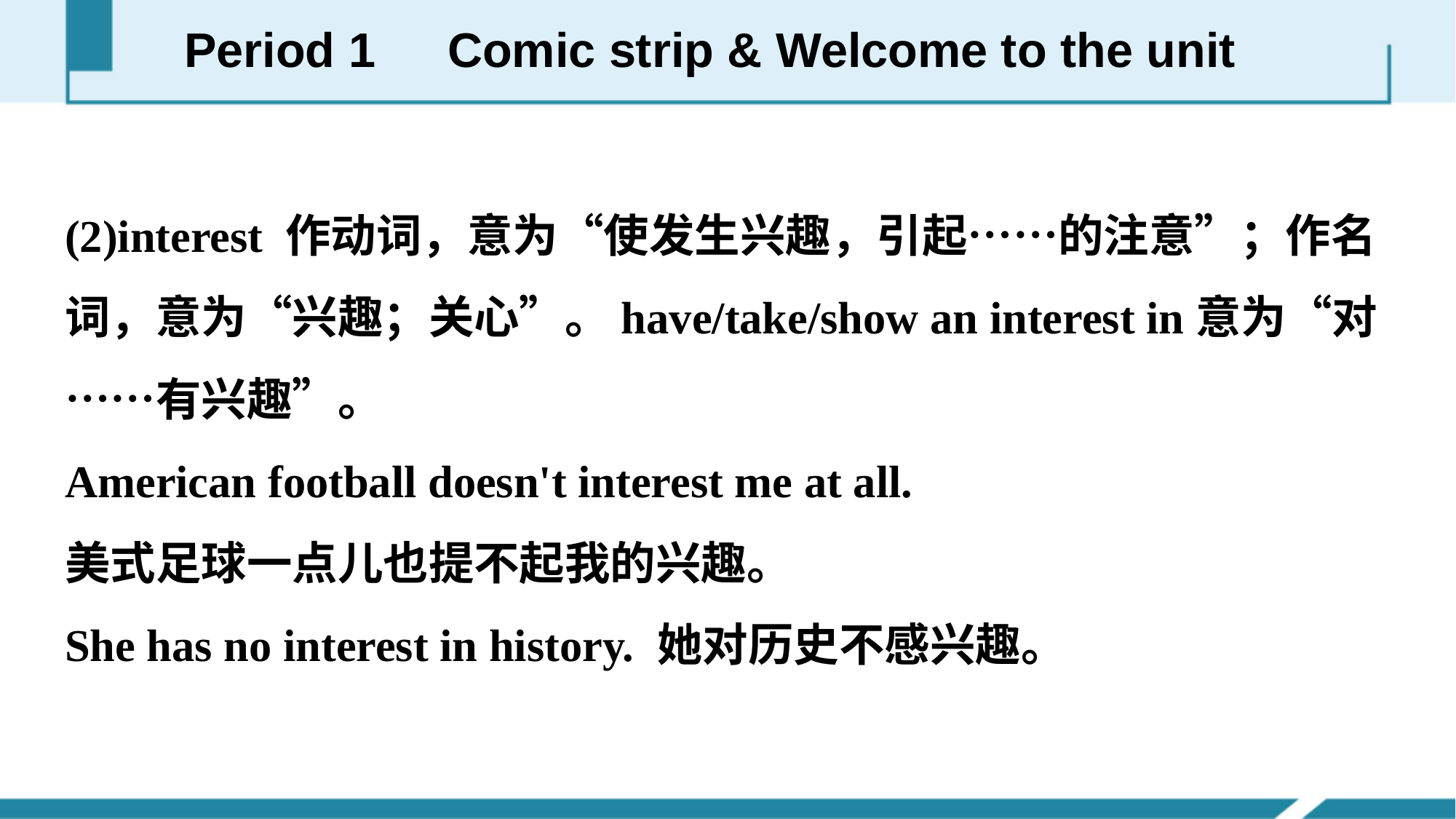

Period 1　Comic strip & Welcome to the unit
(2)interest 作动词，意为“使发生兴趣，引起……的注意”；作名词，意为“兴趣；关心”。have/take/show an interest in意为“对……有兴趣”。
American football doesn't interest me at all.
美式足球一点儿也提不起我的兴趣。
She has no interest in history. 她对历史不感兴趣。